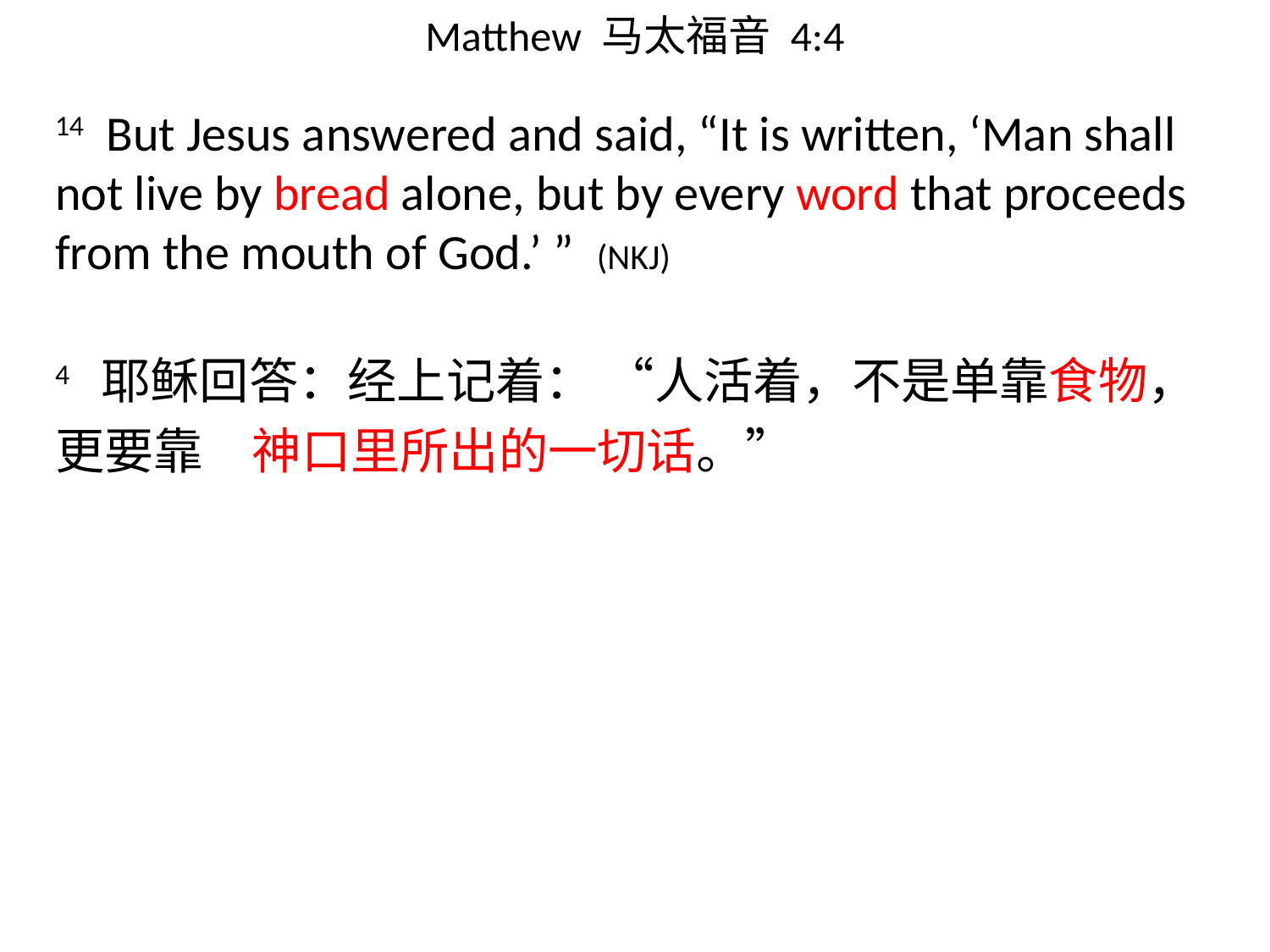

# Matthew 马太福音 4:4
14  But Jesus answered and said, “It is written, ‘Man shall not live by bread alone, but by every word that proceeds from the mouth of God.’ ”  (NKJ)

4   耶稣回答：经上记着： “人活着，不是单靠食物， 更要靠　神口里所出的一切话。”